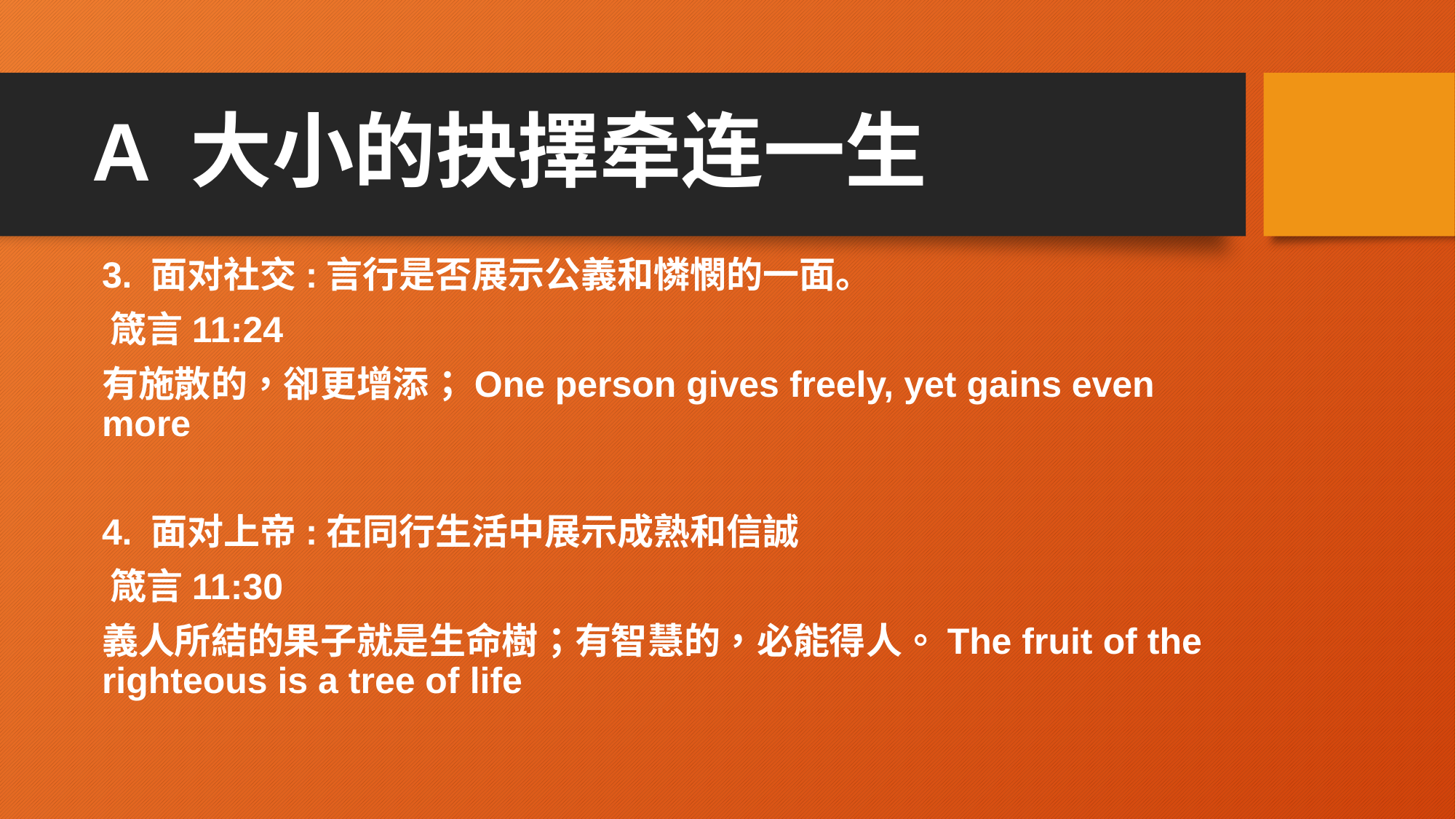

# A 大小的抉擇牵连一生
3. 面对社交:言行是否展示公義和憐憫的一面。
‪箴言‬11:24
有施散的，卻更增添；One person gives freely, yet gains even more

4. 面对上帝:在同行生活中展示成熟和信誠
‪箴言‬11:30
義人所結的果子就是生命樹；有智慧的，必能得人。The fruit of the righteous is a tree of life